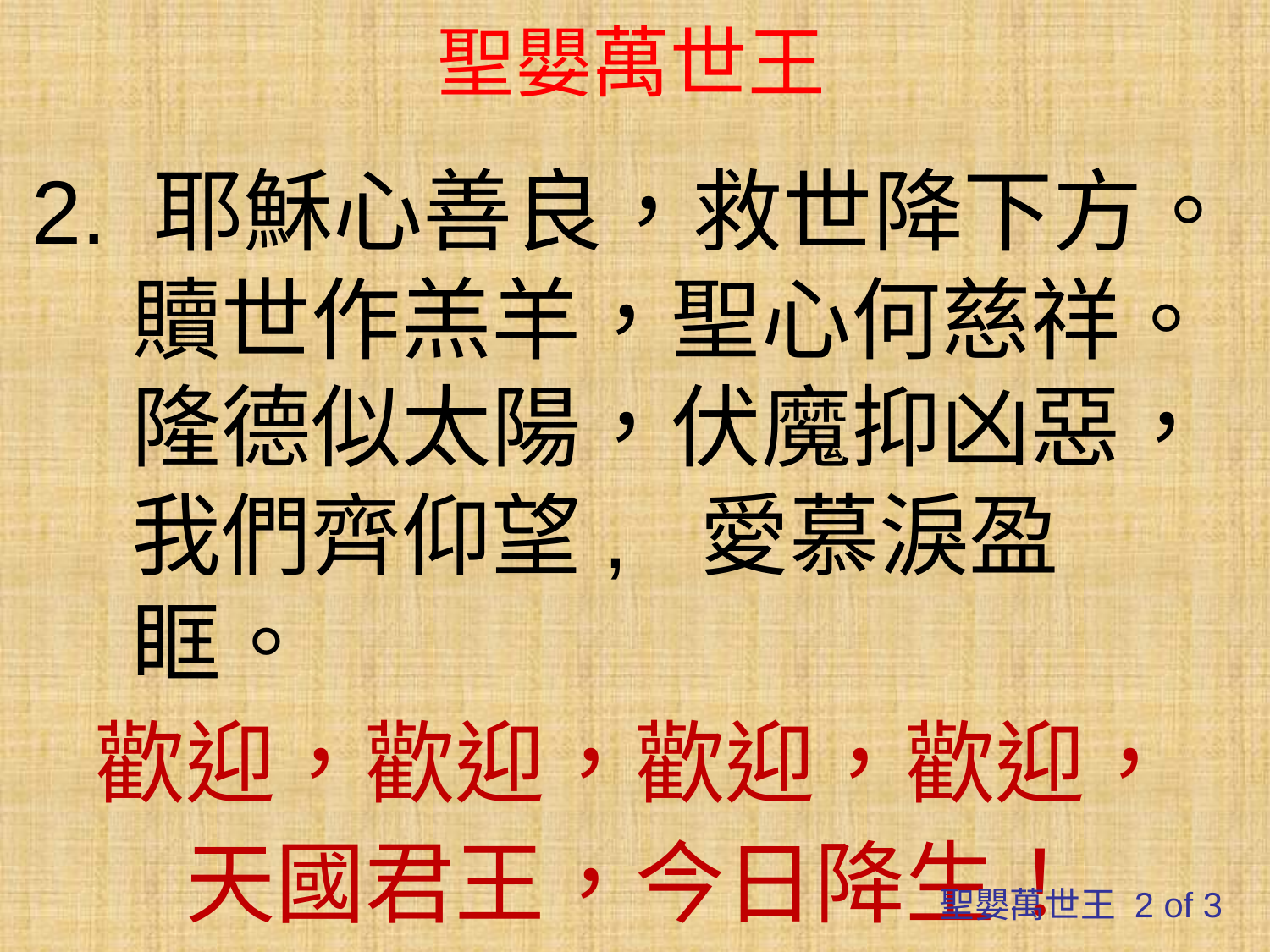

# 聖嬰萬世王
2. 耶穌心善良，救世降下方。贖世作羔羊，聖心何慈祥。隆德似太陽，伏魔抑凶惡，我們齊仰望,  愛慕淚盈眶。
歡迎，歡迎，歡迎，歡迎，
天國君王，今日降生！
聖嬰萬世王 2 of 3